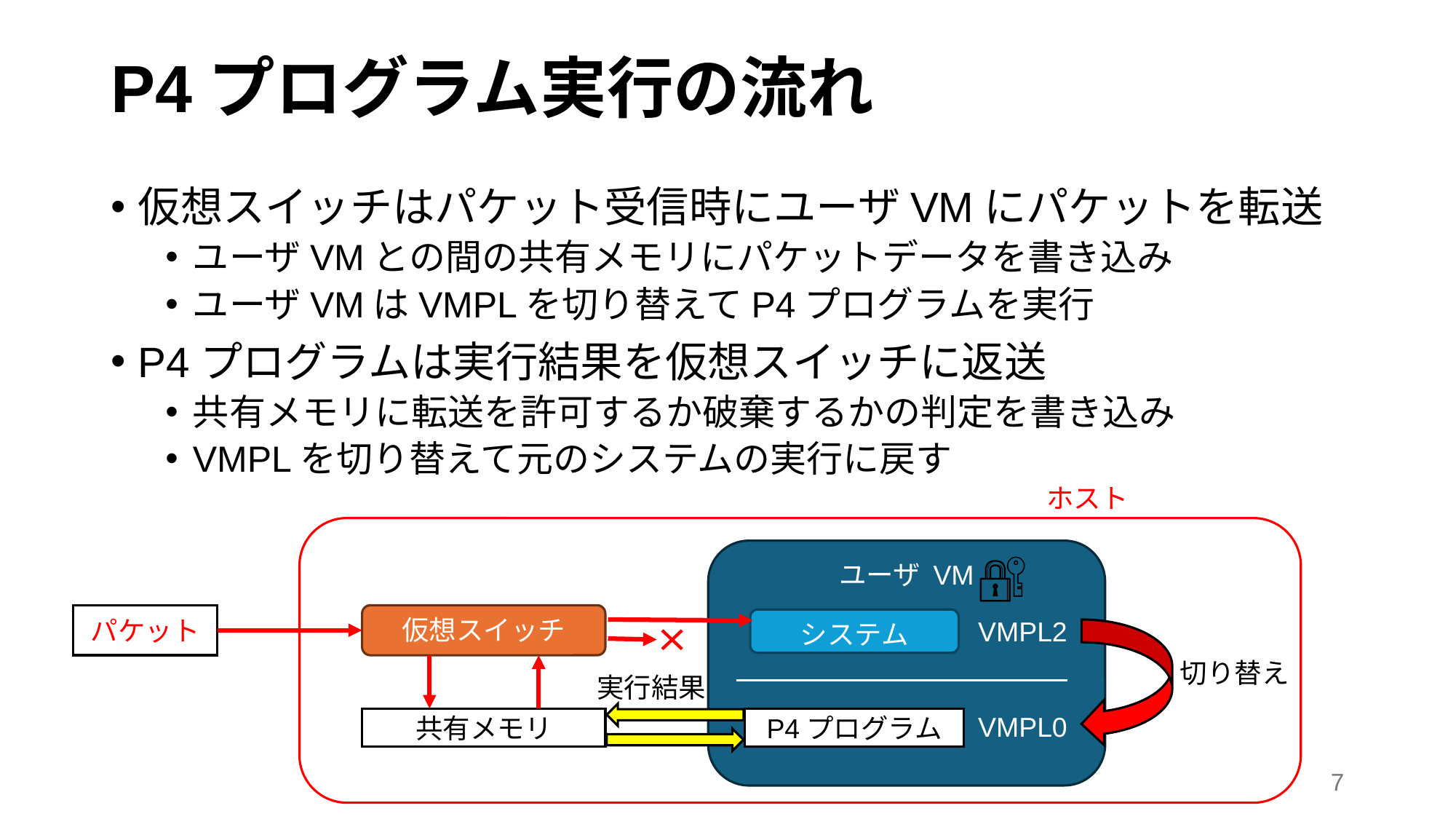

# P4プログラム実行の流れ
仮想スイッチはパケット受信時にユーザVMにパケットを転送
ユーザVMとの間の共有メモリにパケットデータを書き込み
ユーザVMはVMPLを切り替えてP4プログラムを実行
P4プログラムは実行結果を仮想スイッチに返送
共有メモリに転送を許可するか破棄するかの判定を書き込み
VMPLを切り替えて元のシステムの実行に戻す

ホスト

🔐
ユーザ VM
パケット
仮想スイッチ
VMPL2
システム

切り替え
実行結果

VMPL0
共有メモリ
P4プログラム

7